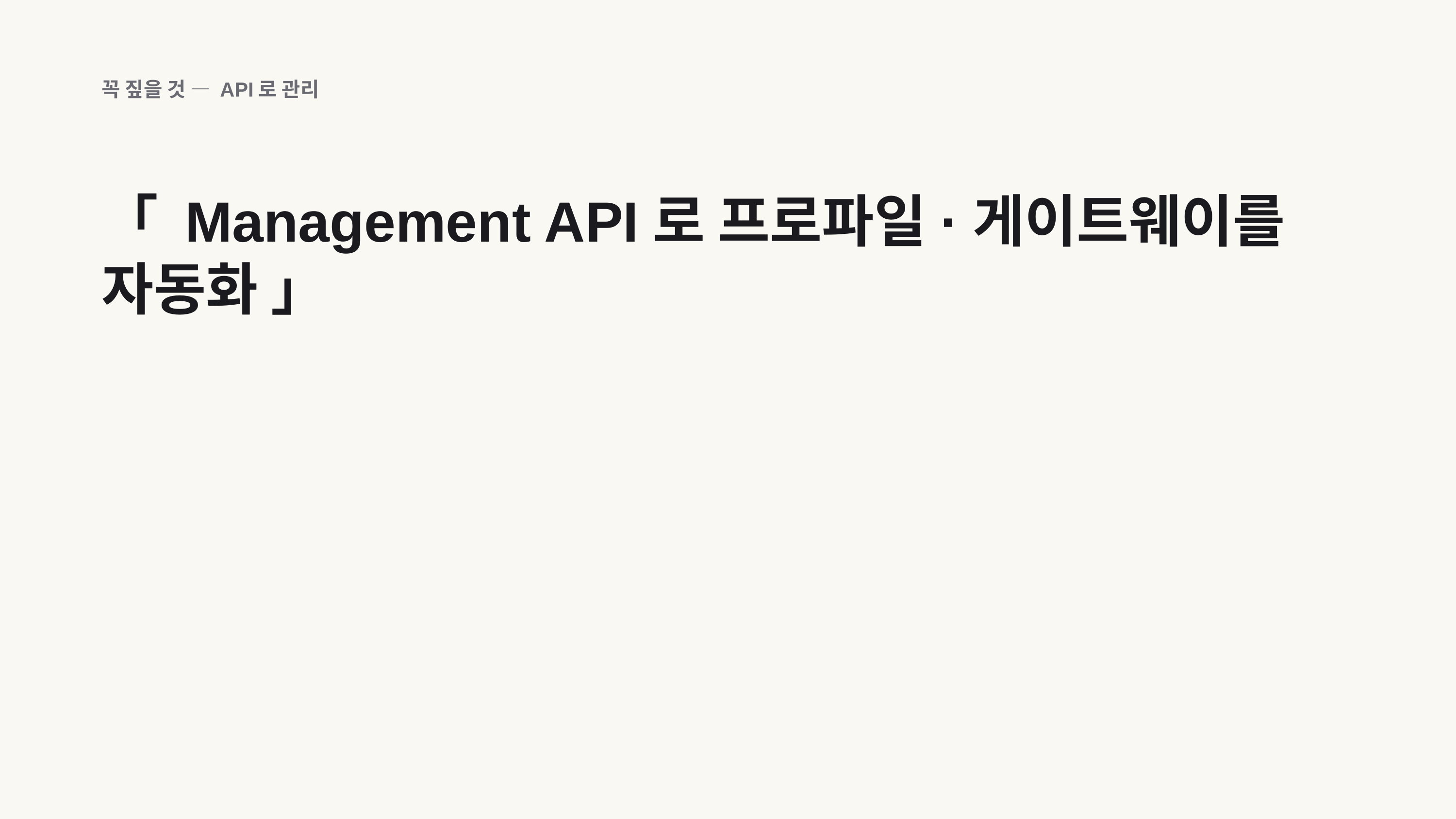

꼭 짚을 것 — API로 관리
「 Management API로 프로파일·게이트웨이를 자동화 」